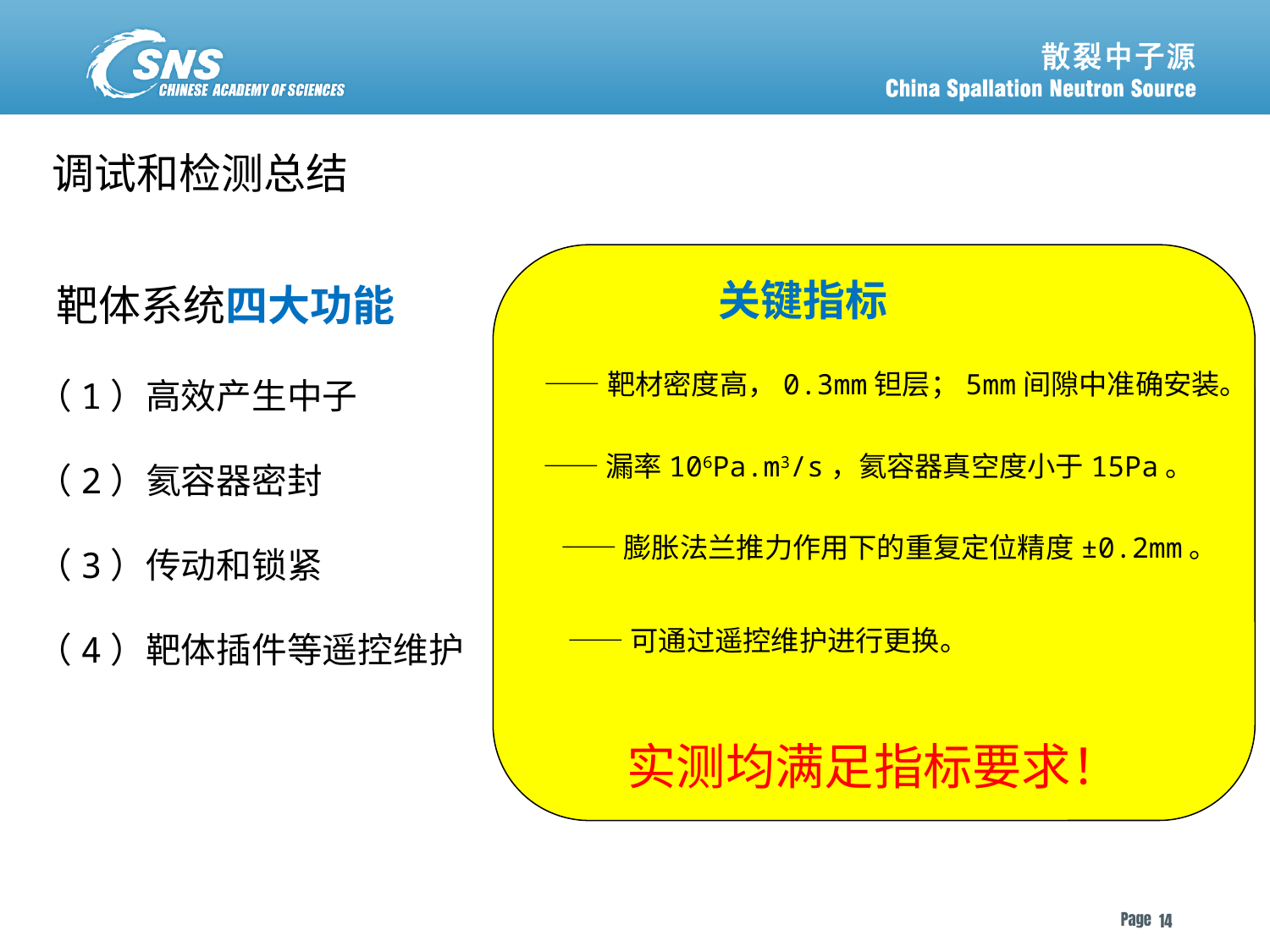

调试和检测总结

关键指标
靶体系统四大功能
（1）高效产生中子
（2）氦容器密封
（3）传动和锁紧
（4）靶体插件等遥控维护
——靶材密度高，0.3mm钽层；5mm间隙中准确安装。
——漏率106Pa.m3/s，氦容器真空度小于15Pa。
——膨胀法兰推力作用下的重复定位精度±0.2mm。
——可通过遥控维护进行更换。
实测均满足指标要求！
14